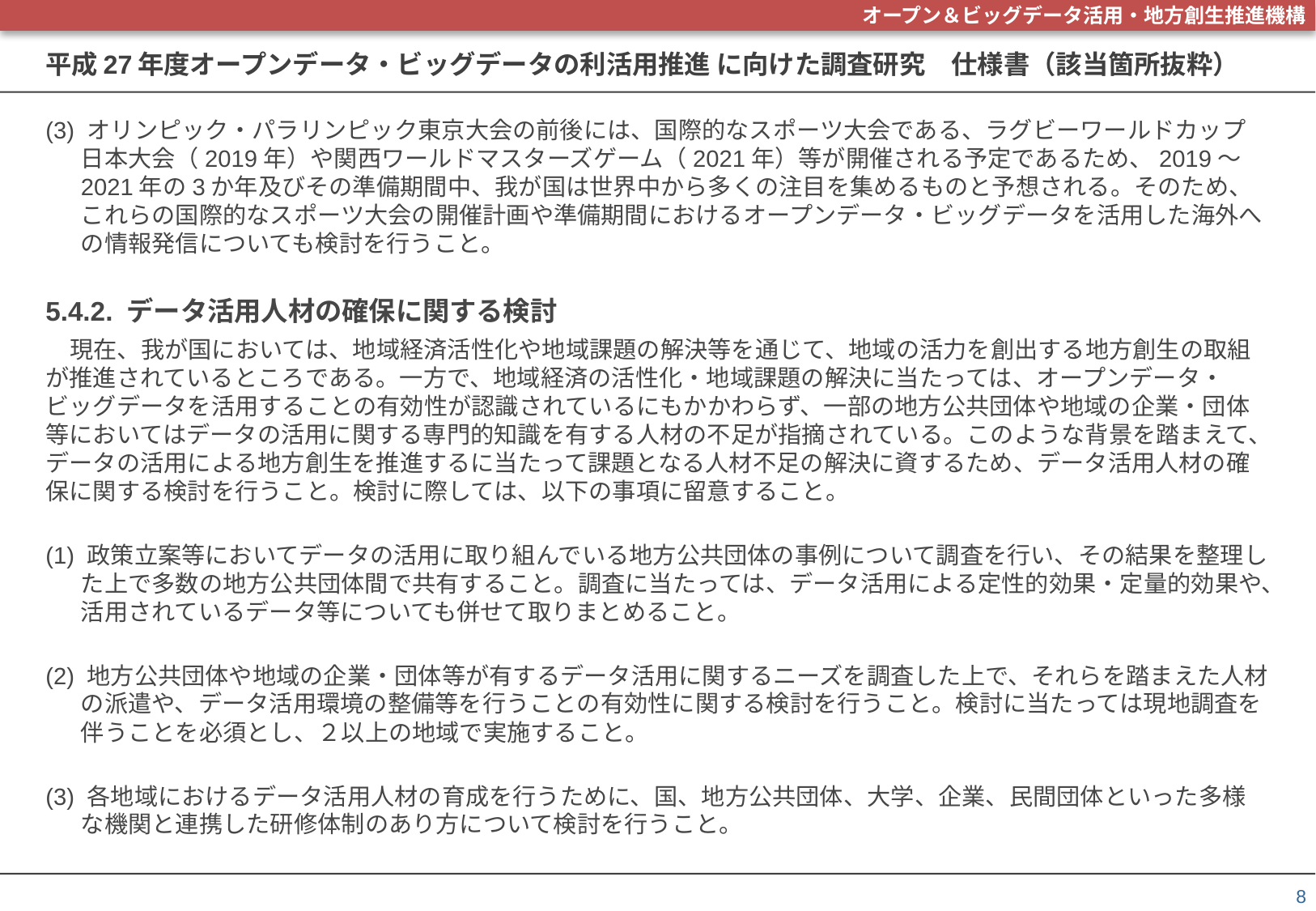

# 平成27年度オープンデータ・ビッグデータの利活用推進 に向けた調査研究　仕様書（該当箇所抜粋）
(3) オリンピック・パラリンピック東京大会の前後には、国際的なスポーツ大会である、ラグビーワールドカップ日本大会（2019年）や関西ワールドマスターズゲーム（2021年）等が開催される予定であるため、2019～2021年の3か年及びその準備期間中、我が国は世界中から多くの注目を集めるものと予想される。そのため、これらの国際的なスポーツ大会の開催計画や準備期間におけるオープンデータ・ビッグデータを活用した海外への情報発信についても検討を行うこと。

5.4.2. データ活用人材の確保に関する検討
現在、我が国においては、地域経済活性化や地域課題の解決等を通じて、地域の活力を創出する地方創生の取組が推進されているところである。一方で、地域経済の活性化・地域課題の解決に当たっては、オープンデータ・ビッグデータを活用することの有効性が認識されているにもかかわらず、一部の地方公共団体や地域の企業・団体等においてはデータの活用に関する専門的知識を有する人材の不足が指摘されている。このような背景を踏まえて、データの活用による地方創生を推進するに当たって課題となる人材不足の解決に資するため、データ活用人材の確保に関する検討を行うこと。検討に際しては、以下の事項に留意すること。

(1) 政策立案等においてデータの活用に取り組んでいる地方公共団体の事例について調査を行い、その結果を整理した上で多数の地方公共団体間で共有すること。調査に当たっては、データ活用による定性的効果・定量的効果や、活用されているデータ等についても併せて取りまとめること。

(2) 地方公共団体や地域の企業・団体等が有するデータ活用に関するニーズを調査した上で、それらを踏まえた人材の派遣や、データ活用環境の整備等を行うことの有効性に関する検討を行うこと。検討に当たっては現地調査を伴うことを必須とし、２以上の地域で実施すること。

(3) 各地域におけるデータ活用人材の育成を行うために、国、地方公共団体、大学、企業、民間団体といった多様な機関と連携した研修体制のあり方について検討を行うこと。
8